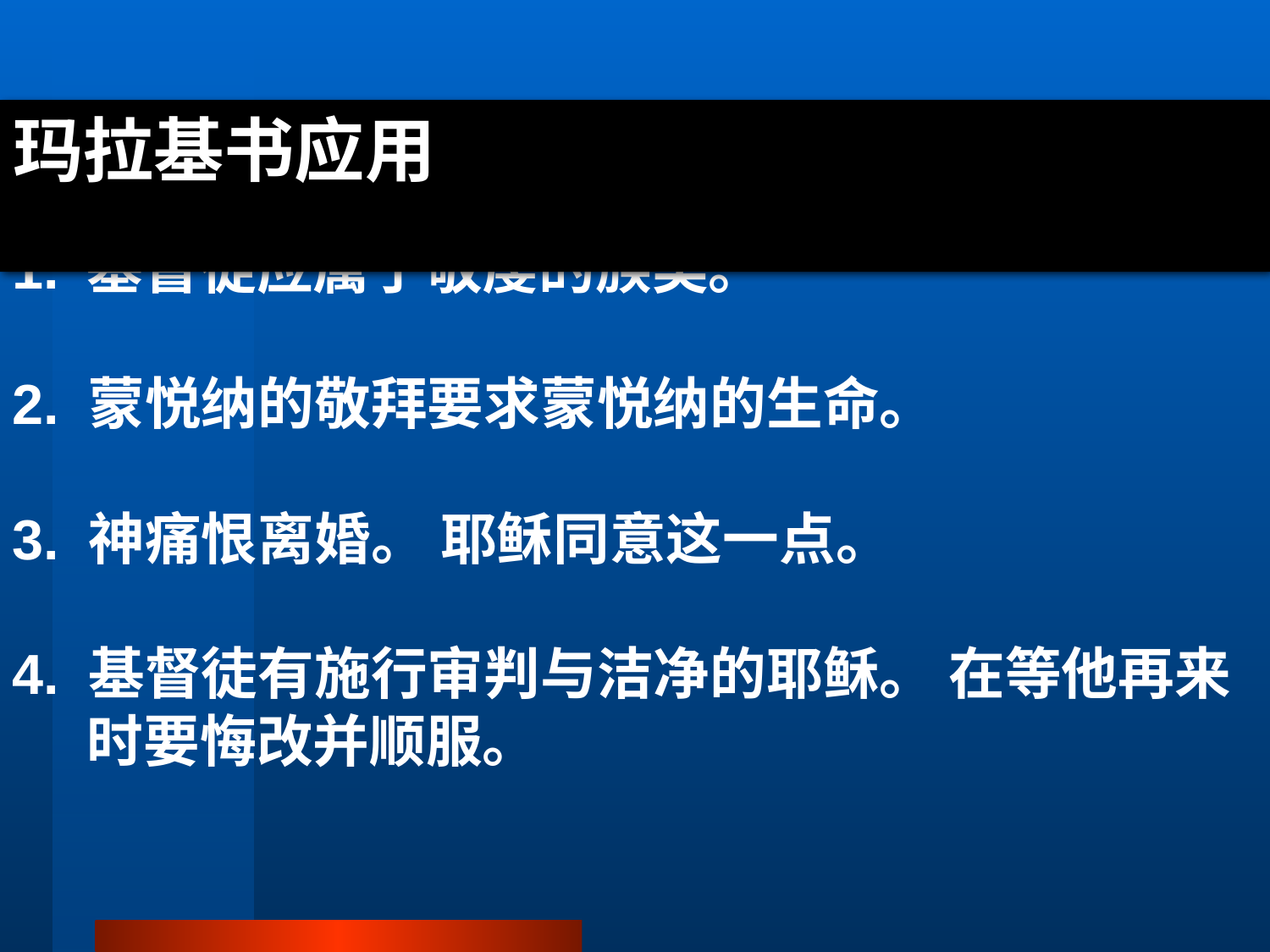

# 玛拉基书应用
1.	基督徒应属于敬虔的族类。

2. 蒙悦纳的敬拜要求蒙悦纳的生命。

3. 神痛恨离婚。 耶稣同意这一点。

4. 基督徒有施行审判与洁净的耶稣。 在等他再来时要悔改并顺服。